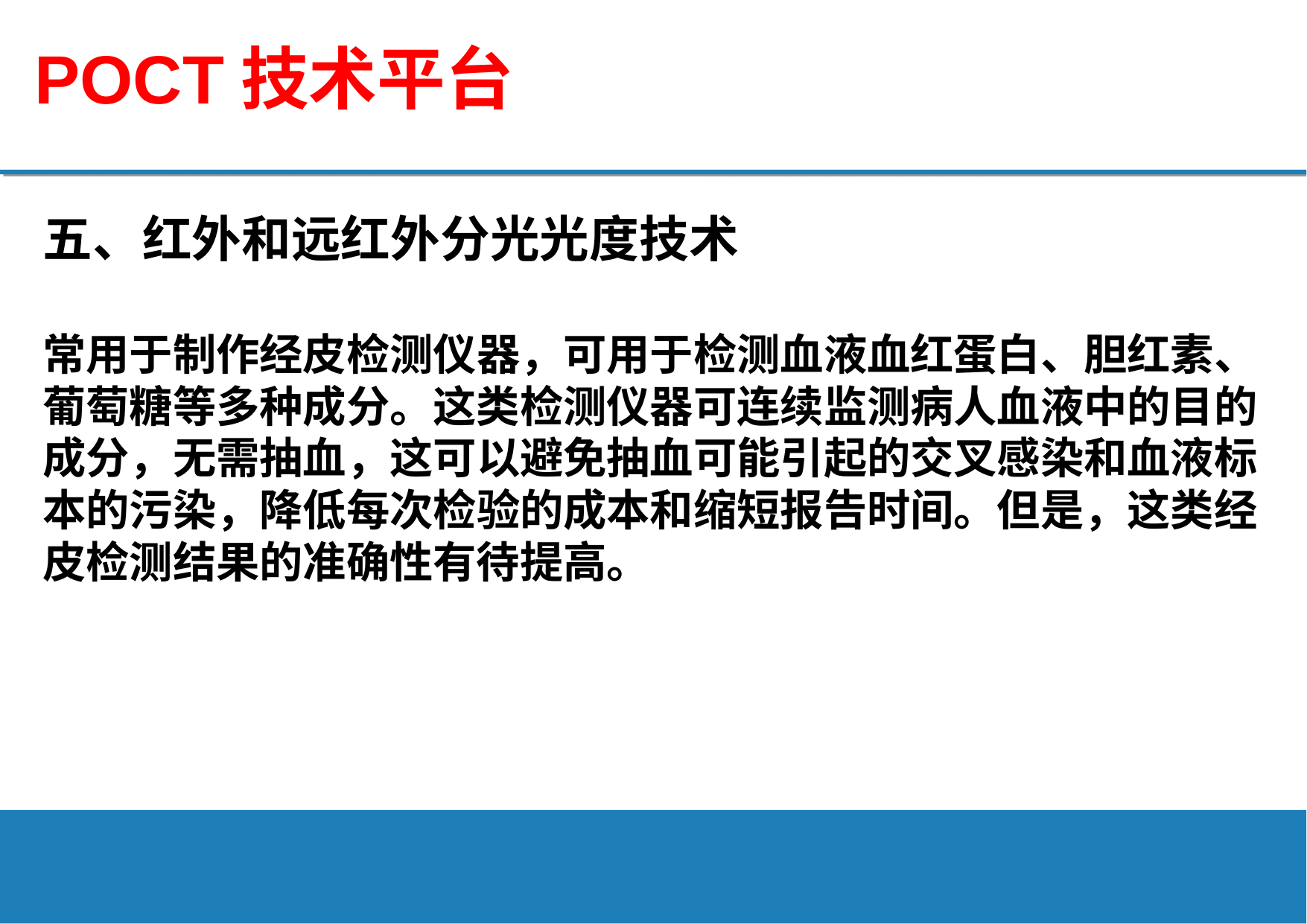

POCT技术平台
五、红外和远红外分光光度技术

常用于制作经皮检测仪器，可用于检测血液血红蛋白、胆红素、葡萄糖等多种成分。这类检测仪器可连续监测病人血液中的目的成分，无需抽血，这可以避免抽血可能引起的交叉感染和血液标本的污染，降低每次检验的成本和缩短报告时间。但是，这类经皮检测结果的准确性有待提高。